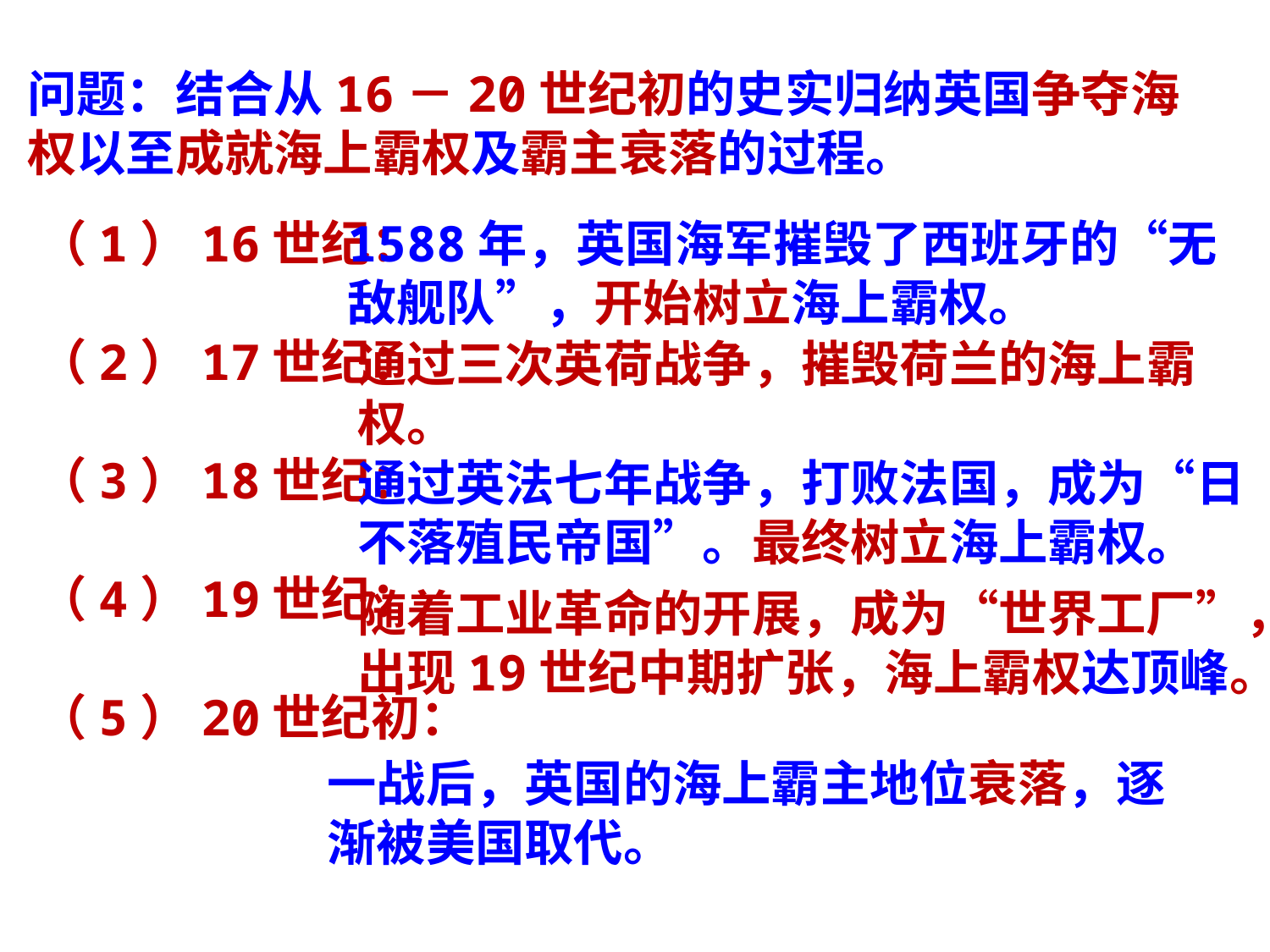

问题：结合从16－20世纪初的史实归纳英国争夺海权以至成就海上霸权及霸主衰落的过程。
（1）16世纪：

（2）17世纪：

（3）18世纪：

（4）19世纪：

（5）20世纪初：
1588年，英国海军摧毁了西班牙的“无敌舰队”，开始树立海上霸权。
通过三次英荷战争，摧毁荷兰的海上霸权。
通过英法七年战争，打败法国，成为“日不落殖民帝国”。最终树立海上霸权。
随着工业革命的开展，成为“世界工厂”，出现19世纪中期扩张，海上霸权达顶峰。
一战后，英国的海上霸主地位衰落，逐渐被美国取代。